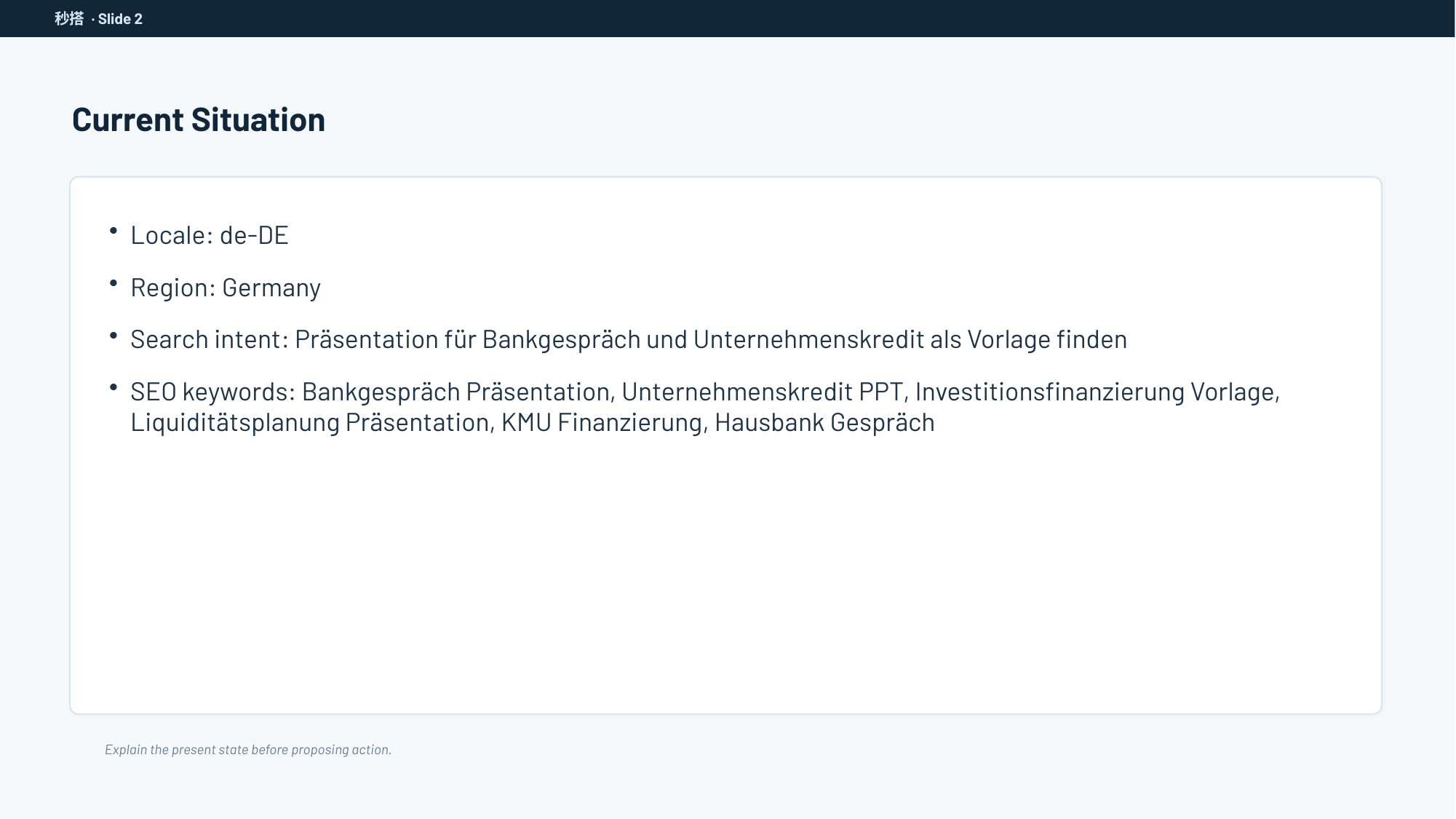

秒搭 · Slide 2
Current Situation

Locale: de-DE
Region: Germany
Search intent: Präsentation für Bankgespräch und Unternehmenskredit als Vorlage finden
SEO keywords: Bankgespräch Präsentation, Unternehmenskredit PPT, Investitionsfinanzierung Vorlage, Liquiditätsplanung Präsentation, KMU Finanzierung, Hausbank Gespräch
Explain the present state before proposing action.